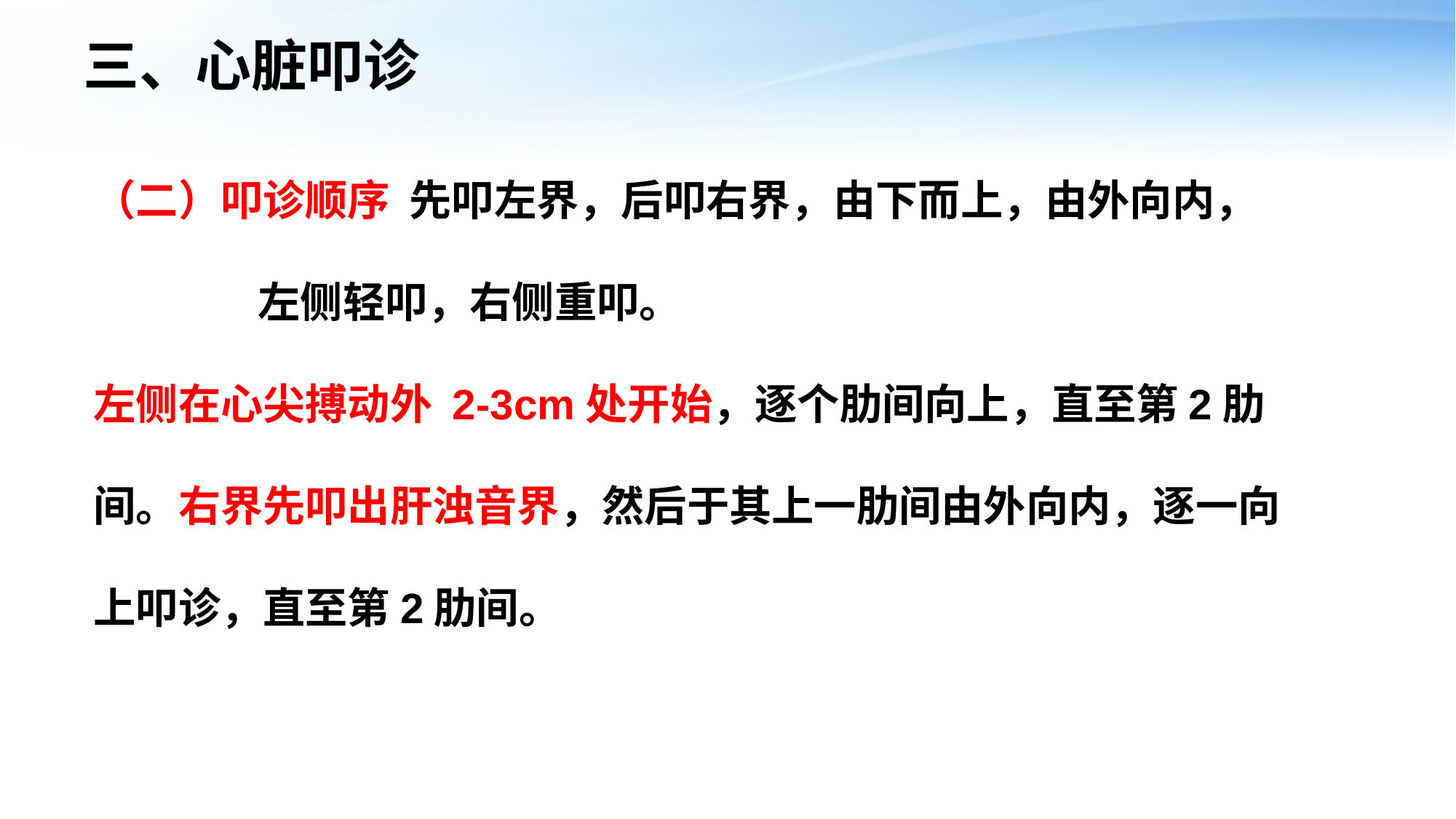

# 三、心脏叩诊
（二）叩诊顺序  先叩左界，后叩右界，由下而上，由外向内，
                左侧轻叩，右侧重叩。
左侧在心尖搏动外 2-3cm处开始，逐个肋间向上，直至第2肋间。右界先叩出肝浊音界，然后于其上一肋间由外向内，逐一向上叩诊，直至第2肋间。